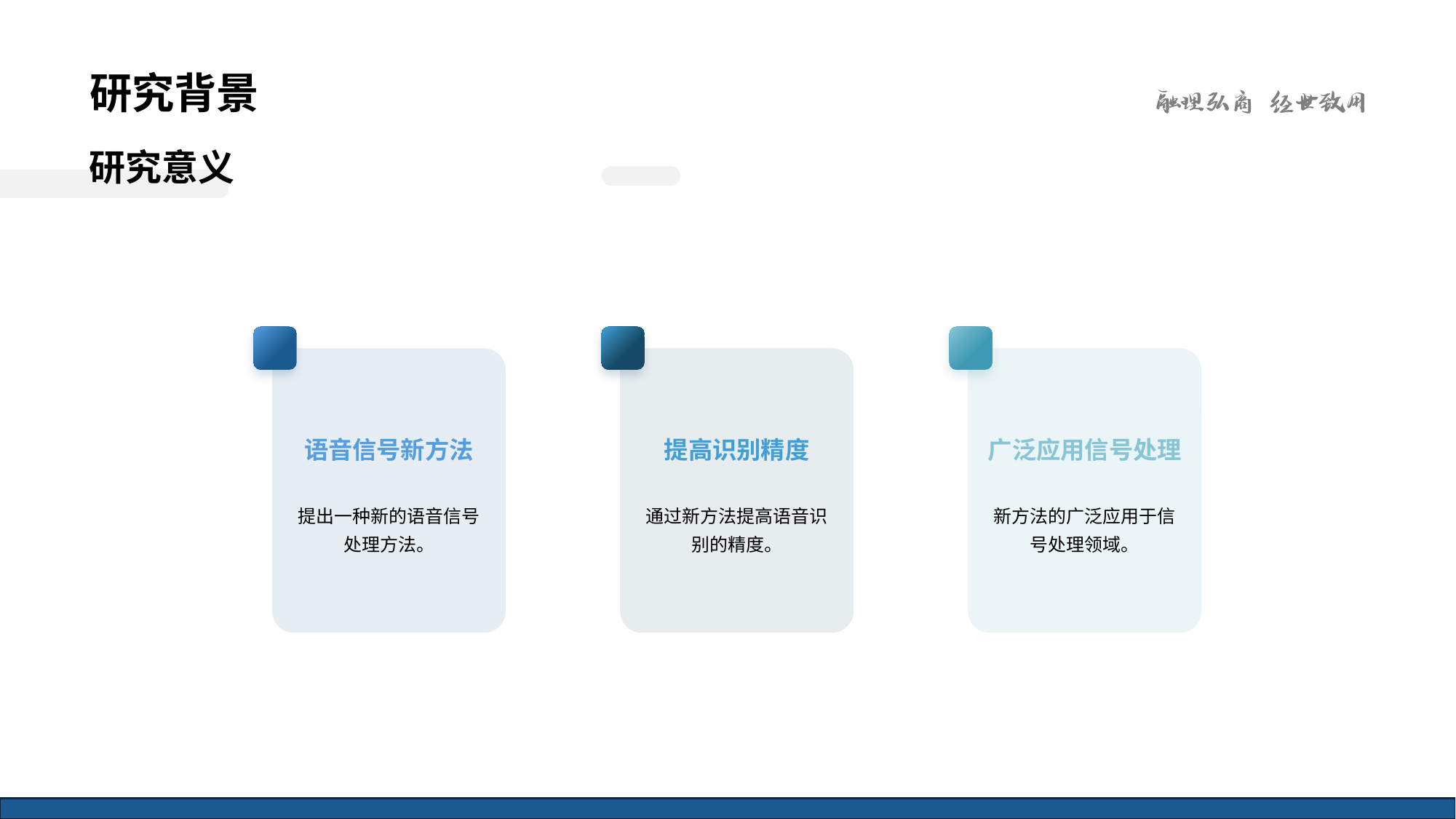

# 研究背景

研究意义

语音信号新方法
提出一种新的语音信号处理方法。

提高识别精度
通过新方法提高语音识别的精度。

广泛应用信号处理
新方法的广泛应用于信号处理领域。